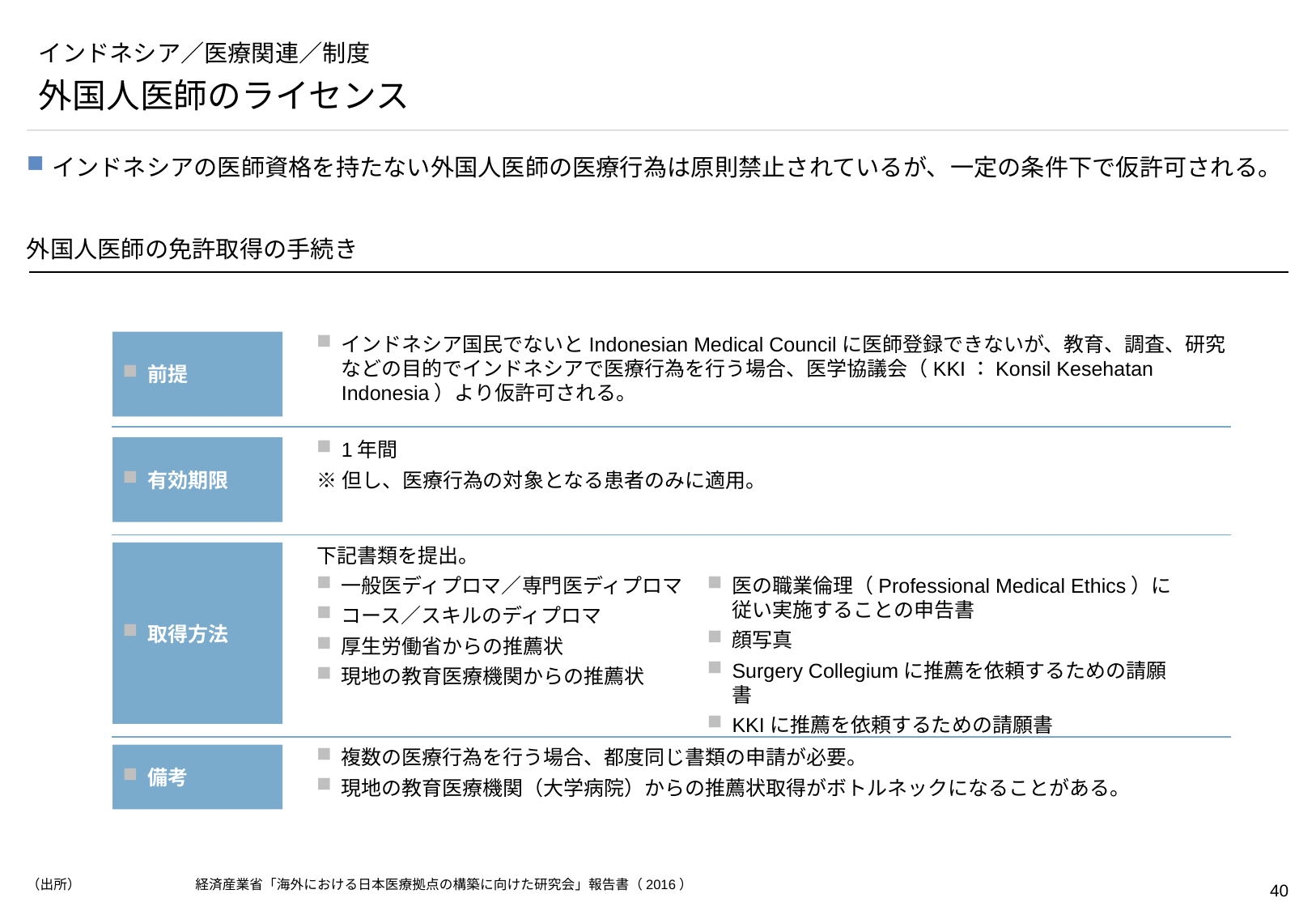

# インドネシア／医療関連／制度
外国人医師のライセンス
インドネシアの医師資格を持たない外国人医師の医療行為は原則禁止されているが、一定の条件下で仮許可される。
外国人医師の免許取得の手続き
前提
インドネシア国民でないとIndonesian Medical Councilに医師登録できないが、教育、調査、研究などの目的でインドネシアで医療行為を行う場合、医学協議会（KKI：Konsil Kesehatan Indonesia）より仮許可される。
有効期限
1年間
※但し、医療行為の対象となる患者のみに適用。
取得方法
下記書類を提出。
一般医ディプロマ／専門医ディプロマ
コース／スキルのディプロマ
厚生労働省からの推薦状
現地の教育医療機関からの推薦状

医の職業倫理（Professional Medical Ethics）に従い実施することの申告書
顔写真
Surgery Collegiumに推薦を依頼するための請願書
KKIに推薦を依頼するための請願書
複数の医療行為を行う場合、都度同じ書類の申請が必要。
現地の教育医療機関（大学病院）からの推薦状取得がボトルネックになることがある。
備考
（出所）	経済産業省「海外における日本医療拠点の構築に向けた研究会」報告書（2016）